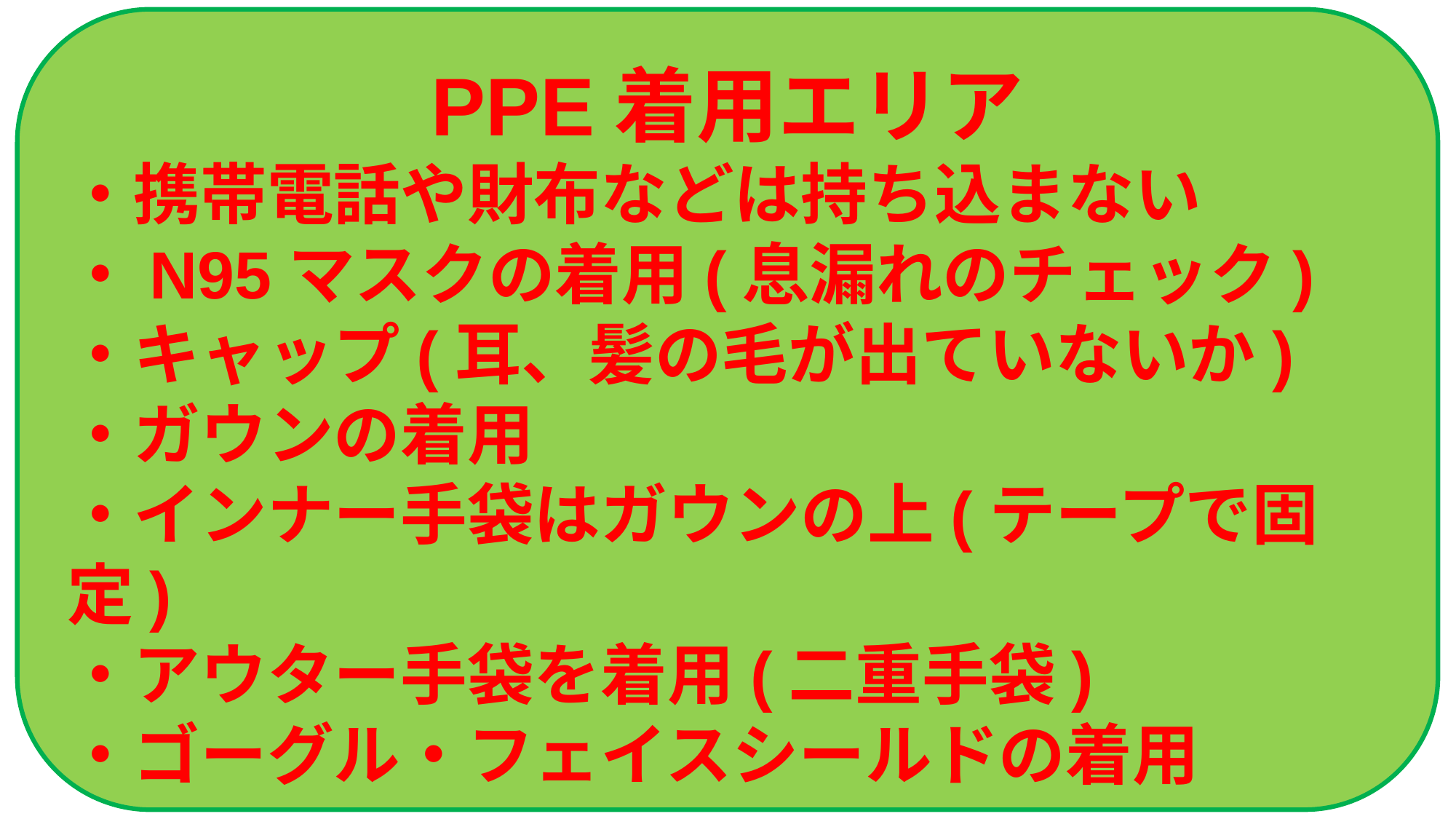

PPE着用エリア
・携帯電話や財布などは持ち込まない
・N95マスクの着用(息漏れのチェック)
・キャップ(耳、髪の毛が出ていないか)
・ガウンの着用
・インナー手袋はガウンの上(テープで固定)
・アウター手袋を着用(二重手袋)
・ゴーグル・フェイスシールドの着用